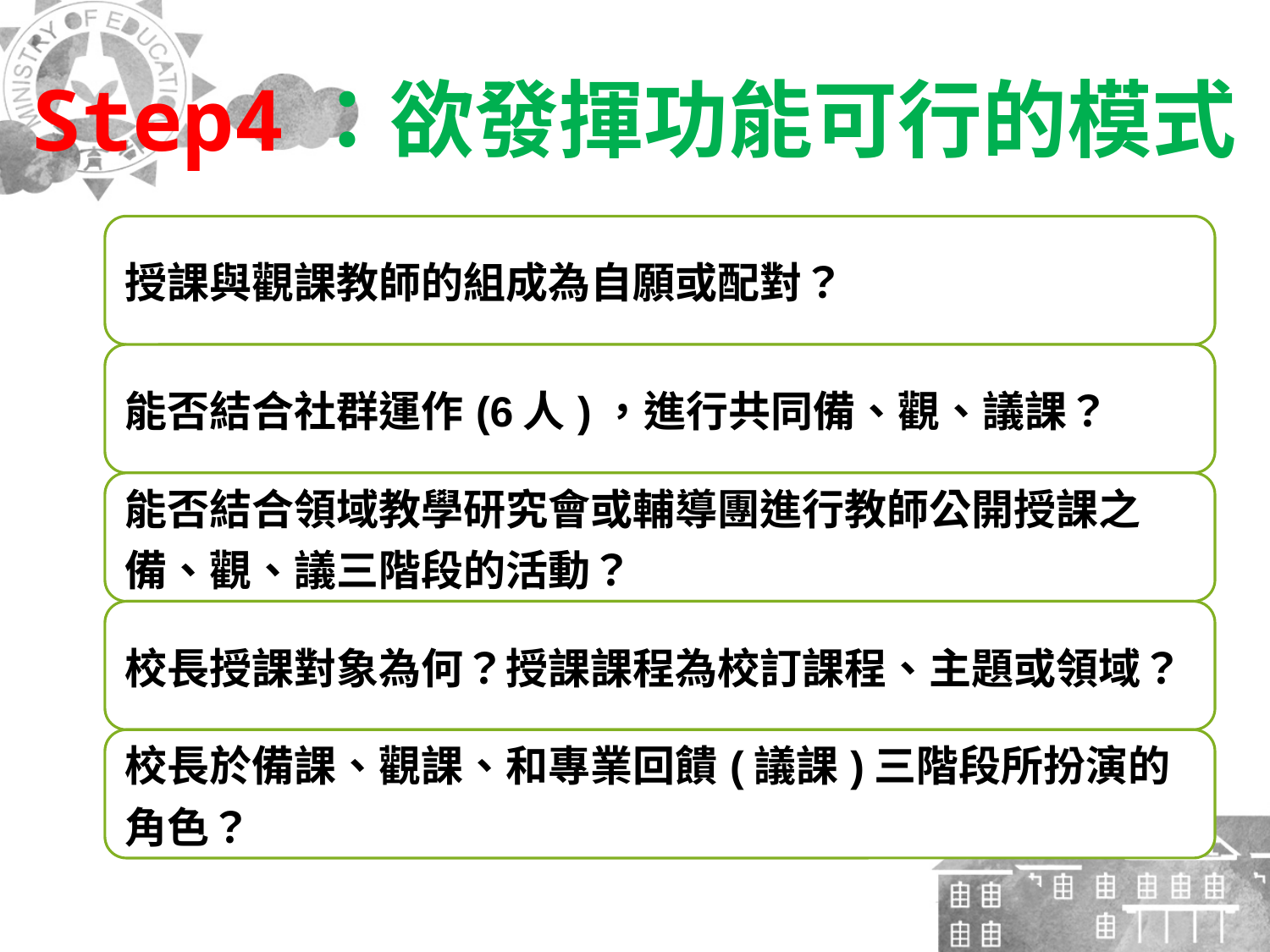

Step4：欲發揮功能可行的模式
授課與觀課教師的組成為自願或配對？
能否結合社群運作(6人)，進行共同備、觀、議課？
能否結合領域教學研究會或輔導團進行教師公開授課之備、觀、議三階段的活動？
校長授課對象為何？授課課程為校訂課程、主題或領域？
校長於備課、觀課、和專業回饋(議課)三階段所扮演的角色？